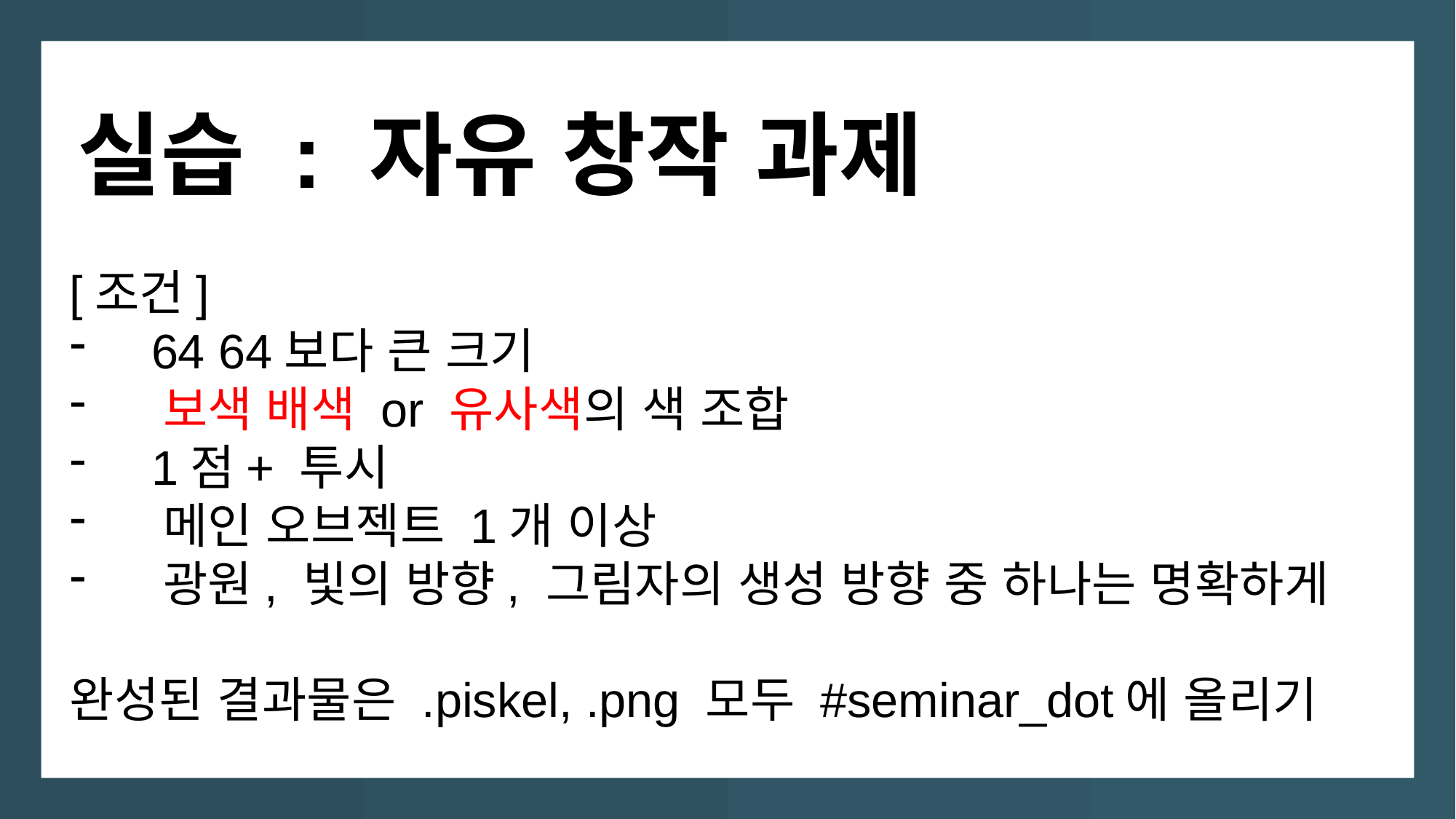

실습 : 자유 창작 과제
[조건]
 64 64보다 큰 크기
 보색 배색 or 유사색의 색 조합
 1점+ 투시
 메인 오브젝트 1개 이상
 광원, 빛의 방향, 그림자의 생성 방향 중 하나는 명확하게

완성된 결과물은 .piskel, .png 모두 #seminar_dot에 올리기